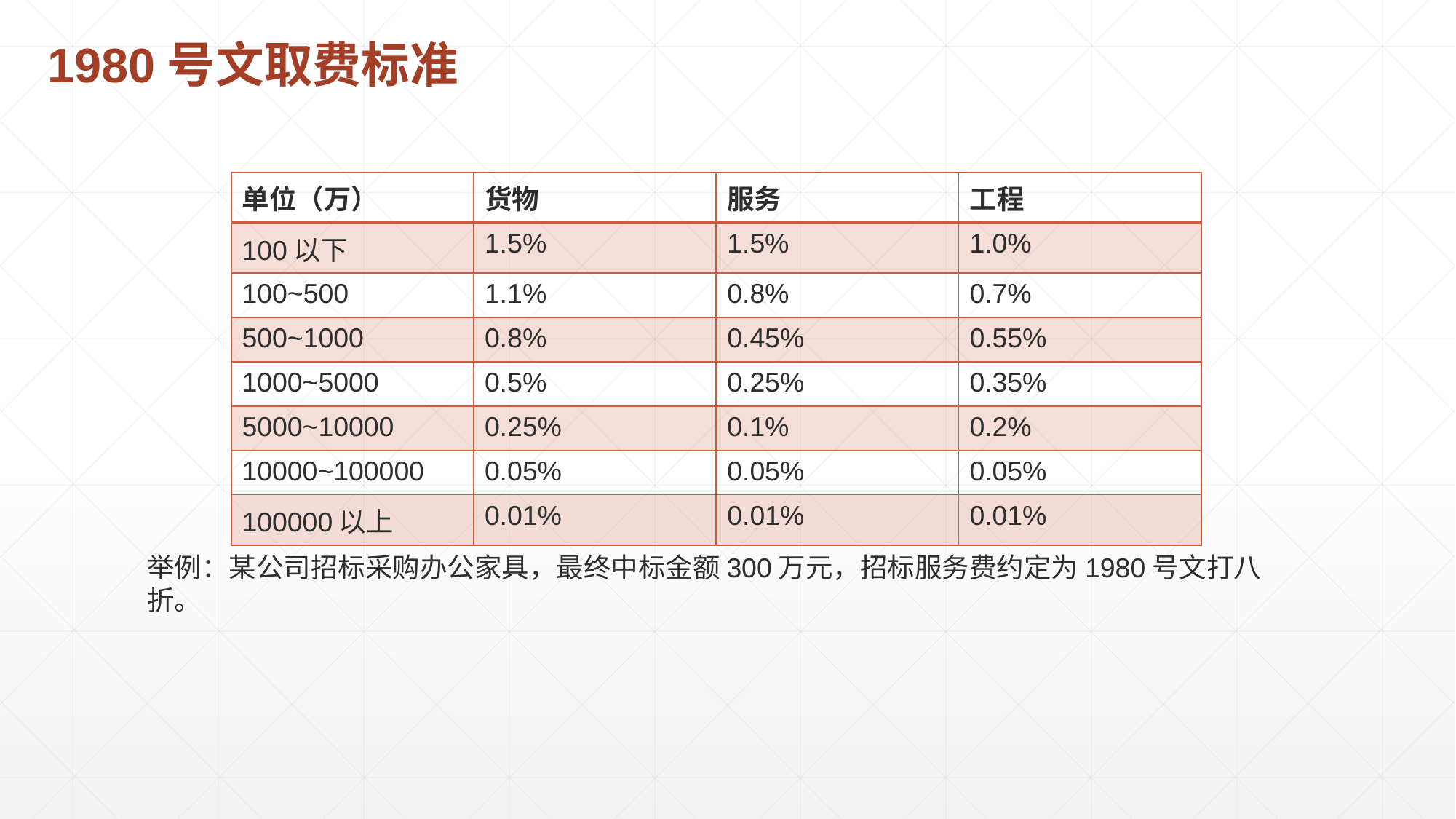

1980号文取费标准
| 单位（万） | 货物 | 服务 | 工程 |
| --- | --- | --- | --- |
| 100以下 | 1.5% | 1.5% | 1.0% |
| 100~500 | 1.1% | 0.8% | 0.7% |
| 500~1000 | 0.8% | 0.45% | 0.55% |
| 1000~5000 | 0.5% | 0.25% | 0.35% |
| 5000~10000 | 0.25% | 0.1% | 0.2% |
| 10000~100000 | 0.05% | 0.05% | 0.05% |
| 100000以上 | 0.01% | 0.01% | 0.01% |
举例：某公司招标采购办公家具，最终中标金额300万元，招标服务费约定为1980号文打八折。